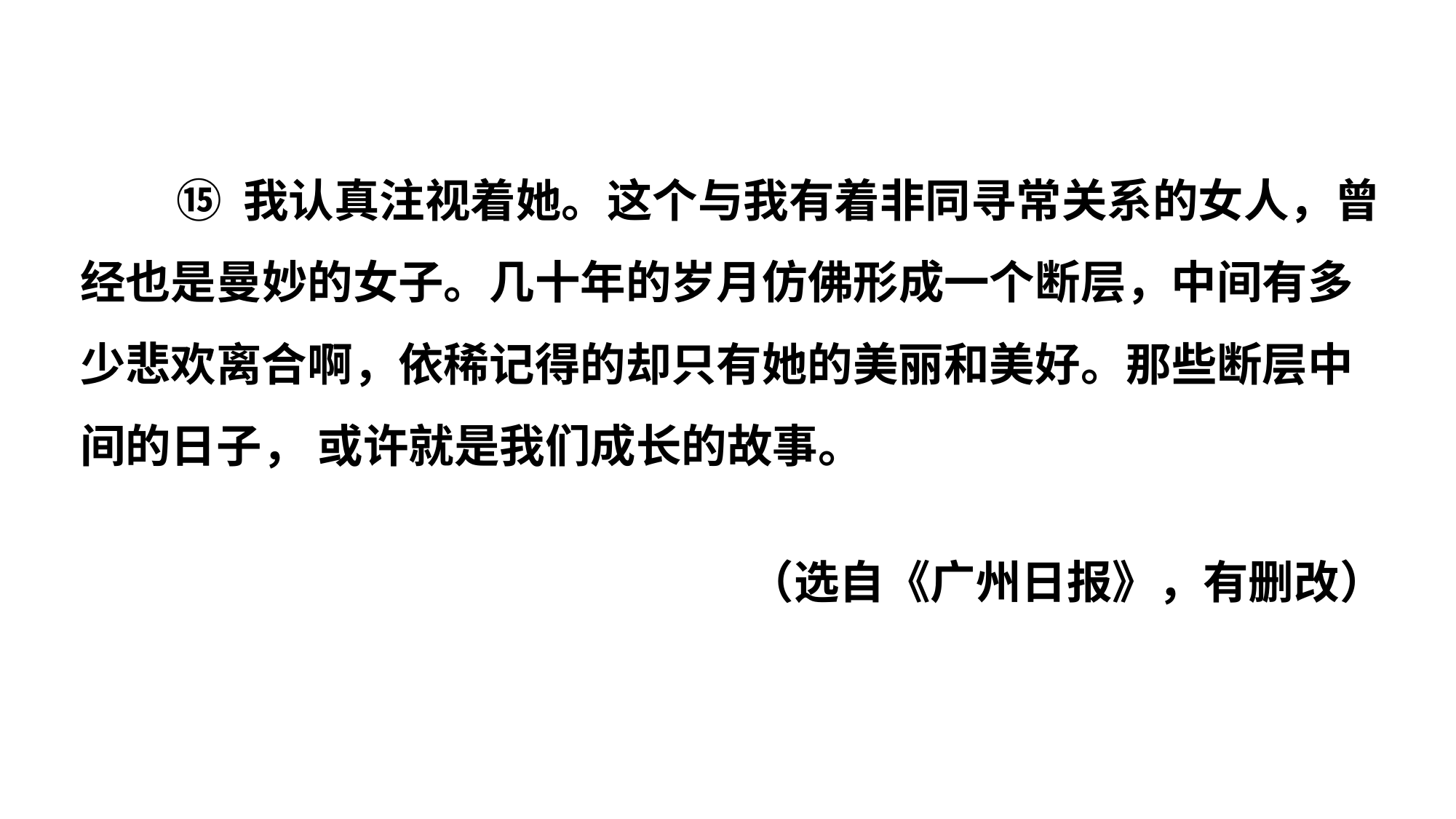

⑮ 我认真注视着她。这个与我有着非同寻常关系的女人，曾经也是曼妙的女子。几十年的岁月仿佛形成一个断层，中间有多少悲欢离合啊，依稀记得的却只有她的美丽和美好。那些断层中间的日子， 或许就是我们成长的故事。
（选自《广州日报》，有删改）